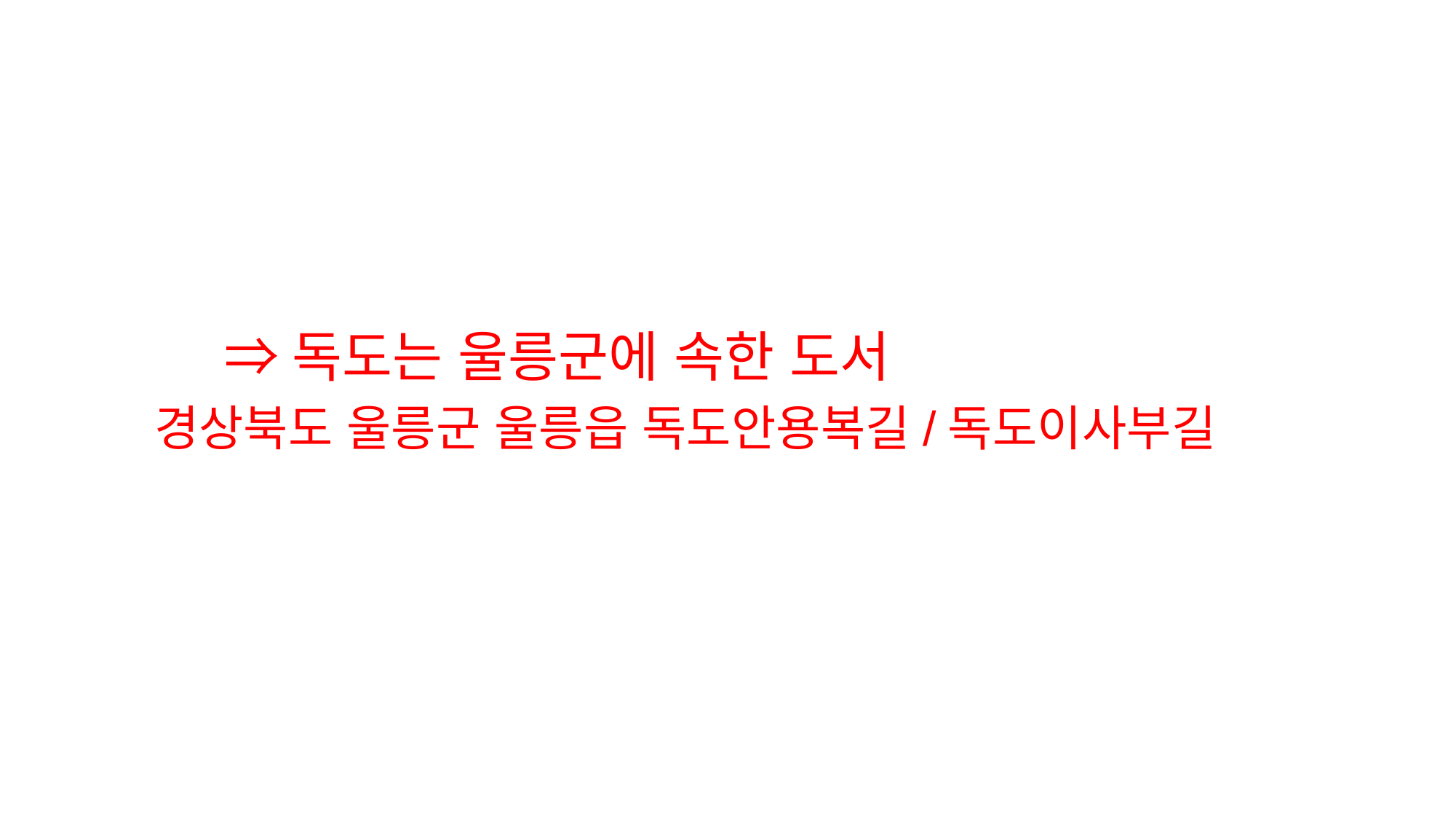

⇒독도는 울릉군에 속한 도서
  경상북도 울릉군 울릉읍 독도안용복길/독도이사부길